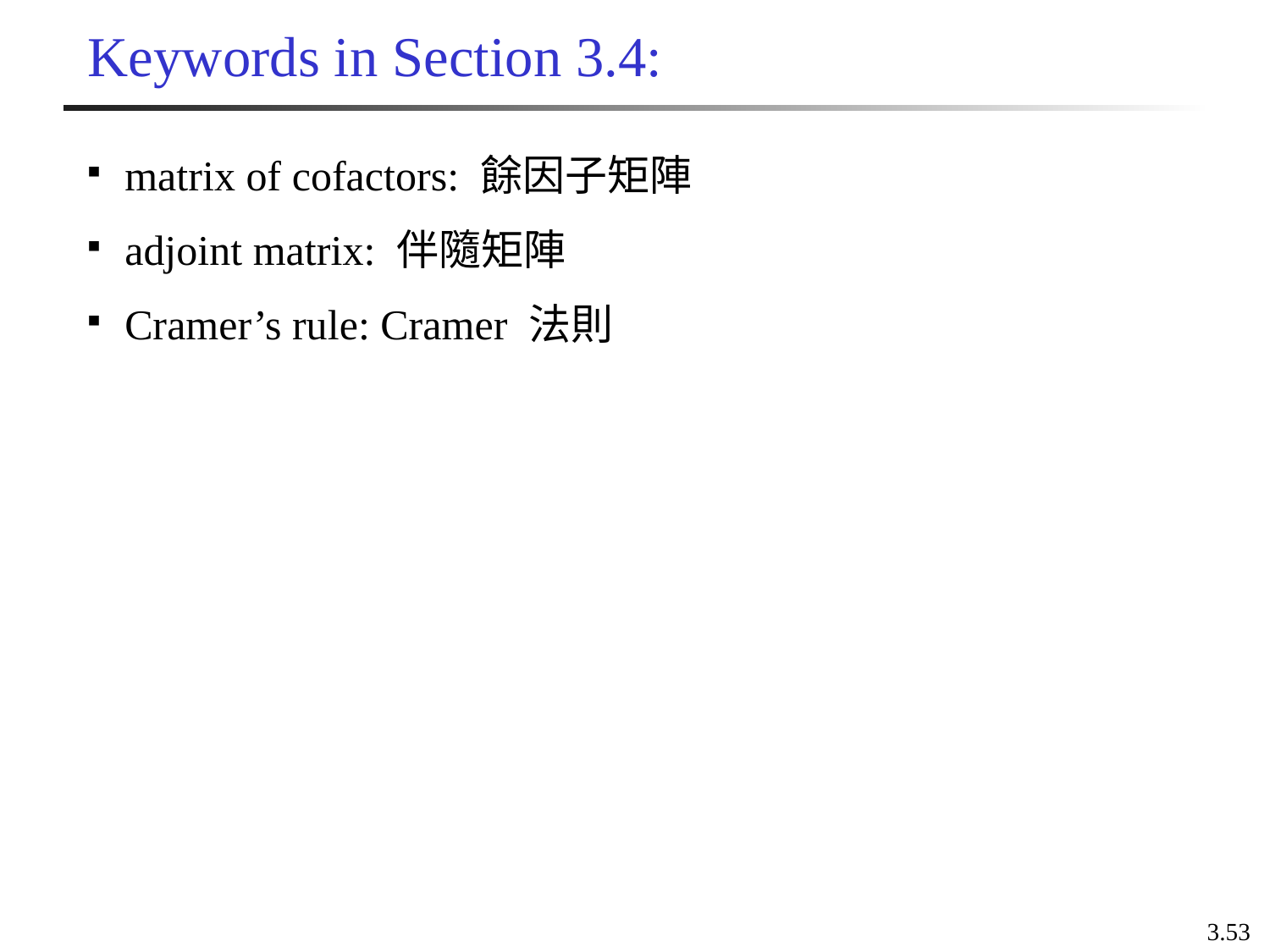

# Keywords in Section 3.4:
matrix of cofactors: 餘因子矩陣
adjoint matrix: 伴隨矩陣
Cramer’s rule: Cramer 法則
3.53